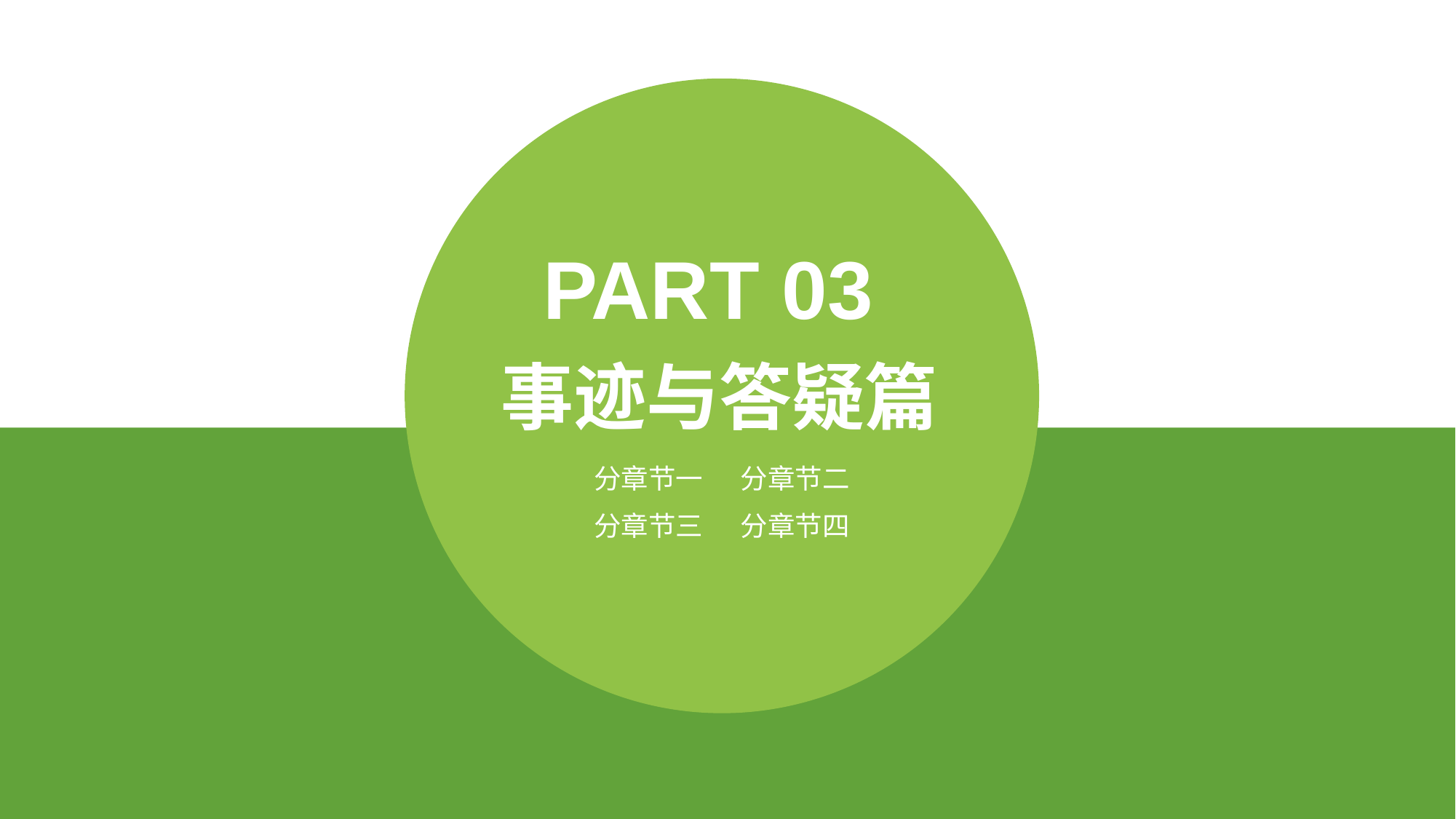

PART 03
事迹与答疑篇

分章节一
分章节二
分章节三
分章节四